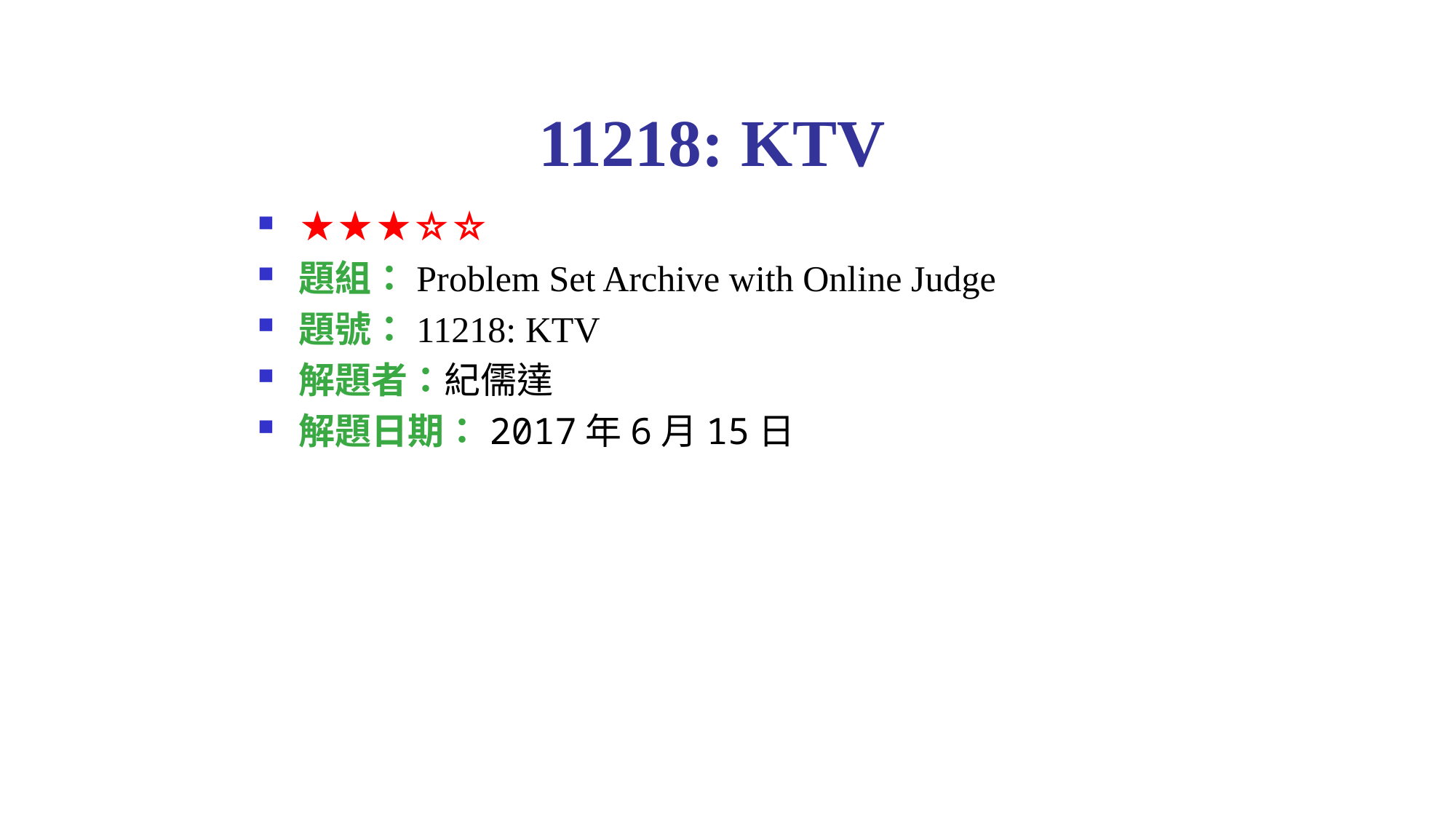

# 11218: KTV
★★★☆☆
題組：Problem Set Archive with Online Judge
題號：11218: KTV
解題者：紀儒達
解題日期：2017年6月15日